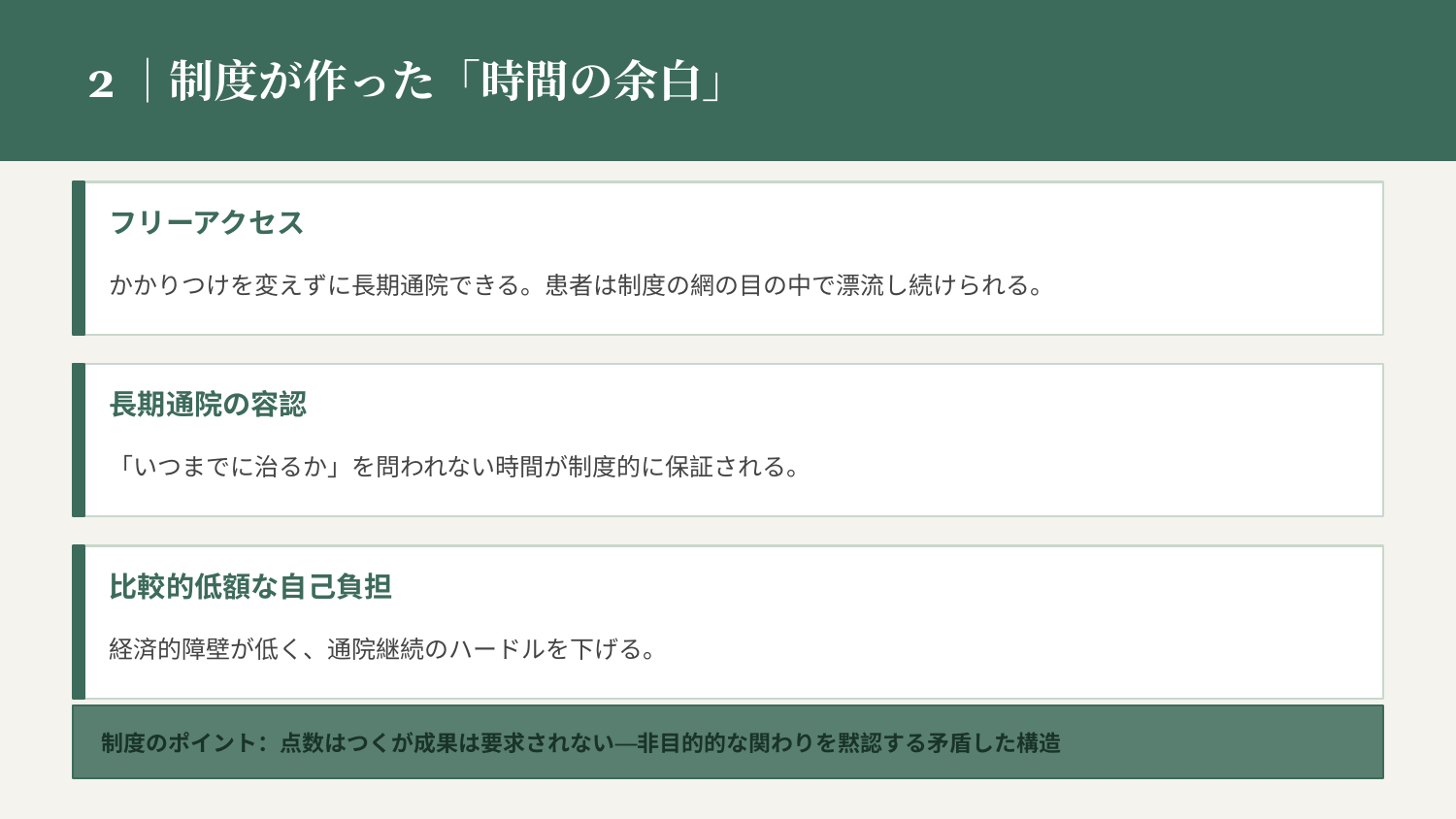

2｜制度が作った「時間の余白」

フリーアクセス
かかりつけを変えずに長期通院できる。患者は制度の網の目の中で漂流し続けられる。

長期通院の容認
「いつまでに治るか」を問われない時間が制度的に保証される。

比較的低額な自己負担
経済的障壁が低く、通院継続のハードルを下げる。

制度のポイント：点数はつくが成果は要求されない──非目的的な関わりを黙認する矛盾した構造